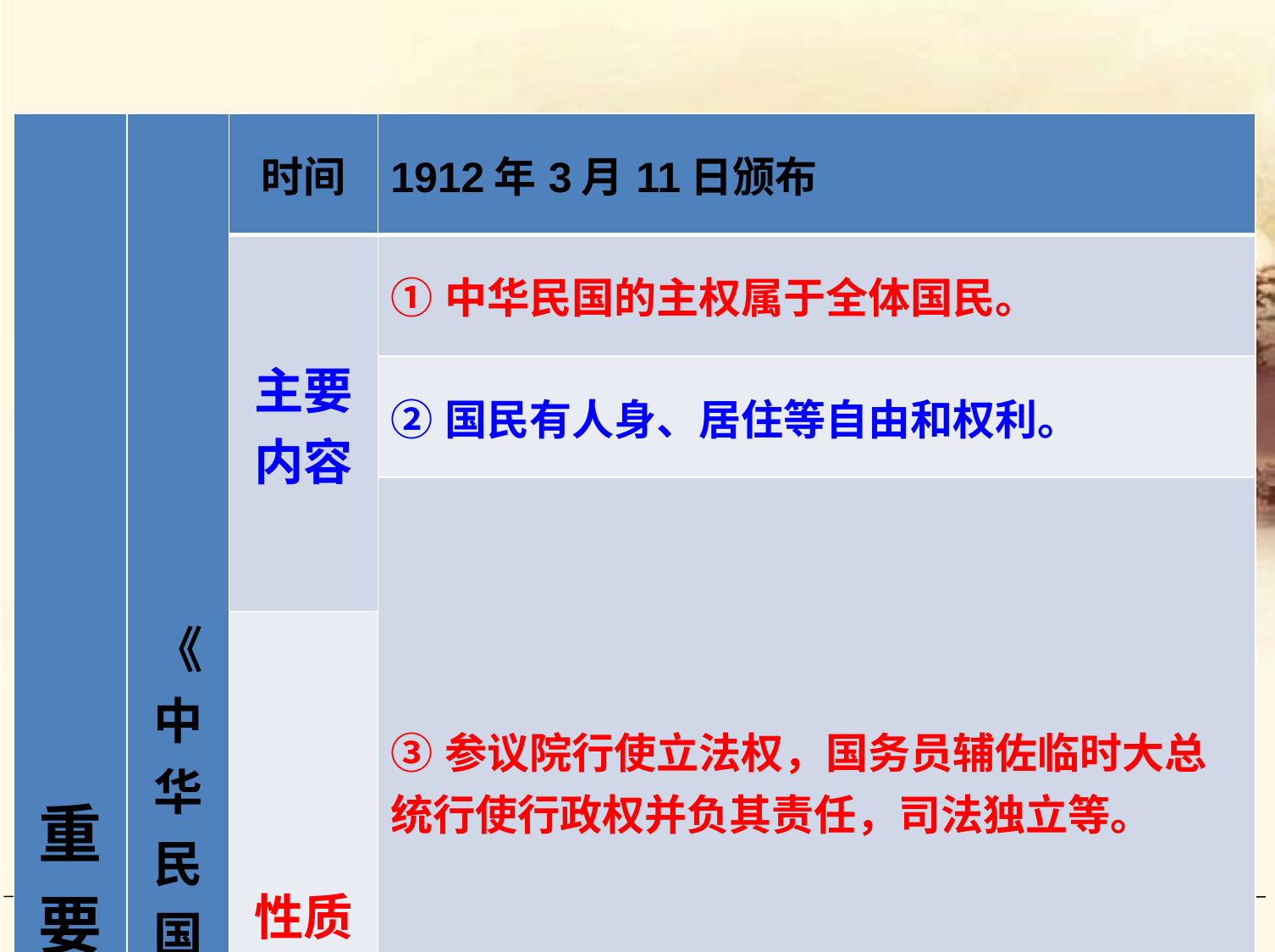

| 重 要 成 果 | 《中华民国得时约法 》 | 时间 | 1912年3月11日颁布 |
| --- | --- | --- | --- |
|  |  | 主要内容 | ①中华民国的主权属于全体国民。 |
|  |  |  | ②国民有人身、居住等自由和权利。 |
|  |  |  | ③参议院行使立法权，国务员辅佐临时大总统行使行政权并负其责任，司法独立等。 |
|  |  | 性质 |  |
|  |  |  | 中国历史上第一部具有资产阶级共和国宪法性质的重要文件。 |
|  |  | 意义 | 肯定了资产阶级民主共和制度和民主自由原则，是辛亥革命的重要成果。 |
                                                    【把一件事坚持做到最好】